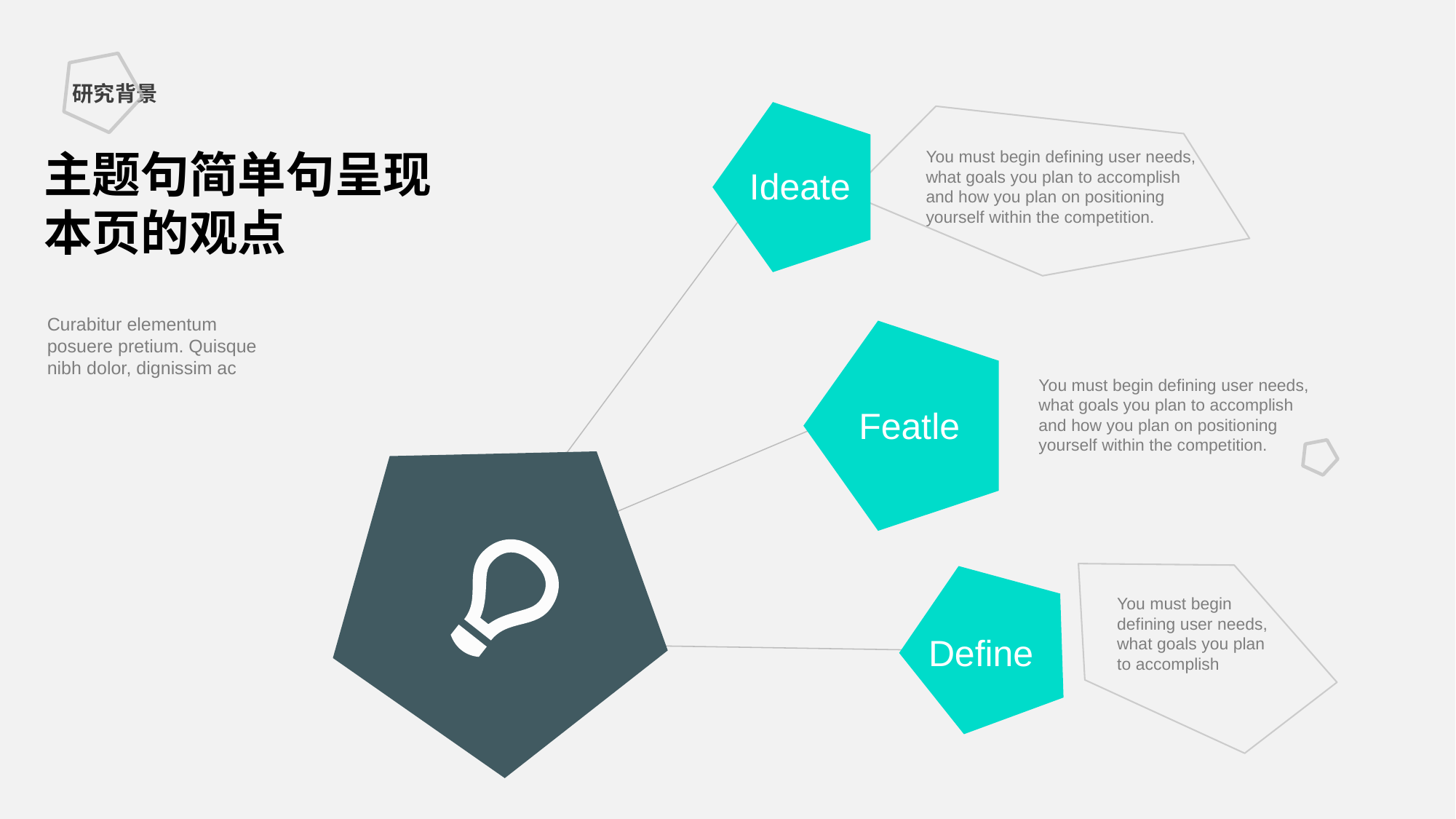

研究背景

主题句简单句呈现本页的观点
You must begin defining user needs, what goals you plan to accomplish and how you plan on positioning yourself within the competition.
Ideate
Curabitur elementum posuere pretium. Quisque nibh dolor, dignissim ac

You must begin defining user needs, what goals you plan to accomplish and how you plan on positioning yourself within the competition.
Featle

You must begin defining user needs, what goals you plan to accomplish
Define